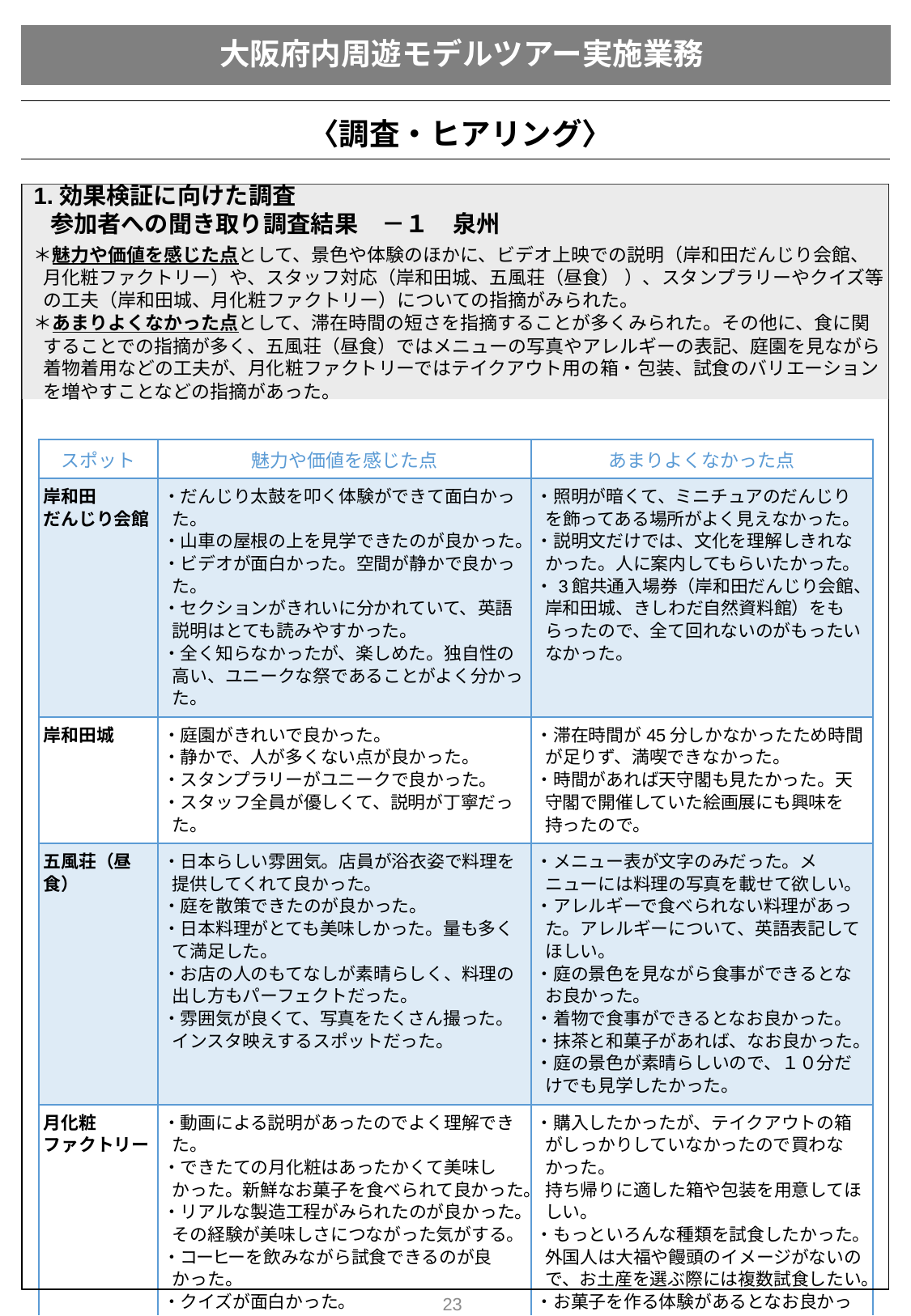

# 大阪府内周遊モデルツアー実施業務
〈調査・ヒアリング〉

1.効果検証に向けた調査
  参加者への聞き取り調査結果　－１　泉州
＊魅力や価値を感じた点として、景色や体験のほかに、ビデオ上映での説明（岸和田だんじり会館、月化粧ファクトリー）や、スタッフ対応（岸和田城、五風荘（昼食） ）、スタンプラリーやクイズ等の工夫（岸和田城、月化粧ファクトリー）についての指摘がみられた。
＊あまりよくなかった点として、滞在時間の短さを指摘することが多くみられた。その他に、食に関することでの指摘が多く、五風荘（昼食）ではメニューの写真やアレルギーの表記、庭園を見ながら着物着用などの工夫が、月化粧ファクトリーではテイクアウト用の箱・包装、試食のバリエーションを増やすことなどの指摘があった。
| スポット | 魅力や価値を感じた点 | あまりよくなかった点 |
| --- | --- | --- |
| 岸和田 だんじり会館 | ・だんじり太鼓を叩く体験ができて面白かった。 ・山車の屋根の上を見学できたのが良かった。 ・ビデオが面白かった。空間が静かで良かった。 ・セクションがきれいに分かれていて、英語説明はとても読みやすかった。　 ・全く知らなかったが、楽しめた。独自性の高い、ユニークな祭であることがよく分かった。 | ・照明が暗くて、ミニチュアのだんじりを飾ってある場所がよく見えなかった。 ・説明文だけでは、文化を理解しきれなかった。人に案内してもらいたかった。 ・3館共通入場券（岸和田だんじり会館、岸和田城、きしわだ自然資料館）をもらったので、全て回れないのがもったいなかった。 |
| 岸和田城 | ・庭園がきれいで良かった。 ・静かで、人が多くない点が良かった。 ・スタンプラリーがユニークで良かった。 ・スタッフ全員が優しくて、説明が丁寧だった。 | ・滞在時間が45分しかなかったため時間が足りず、満喫できなかった。 ・時間があれば天守閣も見たかった。天守閣で開催していた絵画展にも興味を持ったので。 |
| 五風荘（昼食） | ・日本らしい雰囲気。店員が浴衣姿で料理を提供してくれて良かった。 ・庭を散策できたのが良かった。 ・日本料理がとても美味しかった。量も多くて満足した。 ・お店の人のもてなしが素晴らしく、料理の出し方もパーフェクトだった。 ・雰囲気が良くて、写真をたくさん撮った。インスタ映えするスポットだった。 | ・メニュー表が文字のみだった。メニューには料理の写真を載せて欲しい。 ・アレルギーで食べられない料理があった。アレルギーについて、英語表記してほしい。 ・庭の景色を見ながら食事ができるとなお良かった。 ・着物で食事ができるとなお良かった。 ・抹茶と和菓子があれば、なお良かった。 ・庭の景色が素晴らしいので、１０分だけでも見学したかった。 |
| 月化粧 ファクトリー | ・動画による説明があったのでよく理解できた。 ・できたての月化粧はあったかくて美味しかった。新鮮なお菓子を食べられて良かった。 ・リアルな製造工程がみられたのが良かった。その経験が美味しさにつながった気がする。 ・コーヒーを飲みながら試食できるのが良かった。 ・クイズが面白かった。 ・写真撮影したくなるところが多かったので、たくさん撮影した。 | ・購入したかったが、テイクアウトの箱がしっかりしていなかったので買わなかった。 持ち帰りに適した箱や包装を用意してほしい。 ・もっといろんな種類を試食したかった。外国人は大福や饅頭のイメージがないので、お土産を選ぶ際には複数試食したい。 ・お菓子を作る体験があるとなお良かった。 |

23